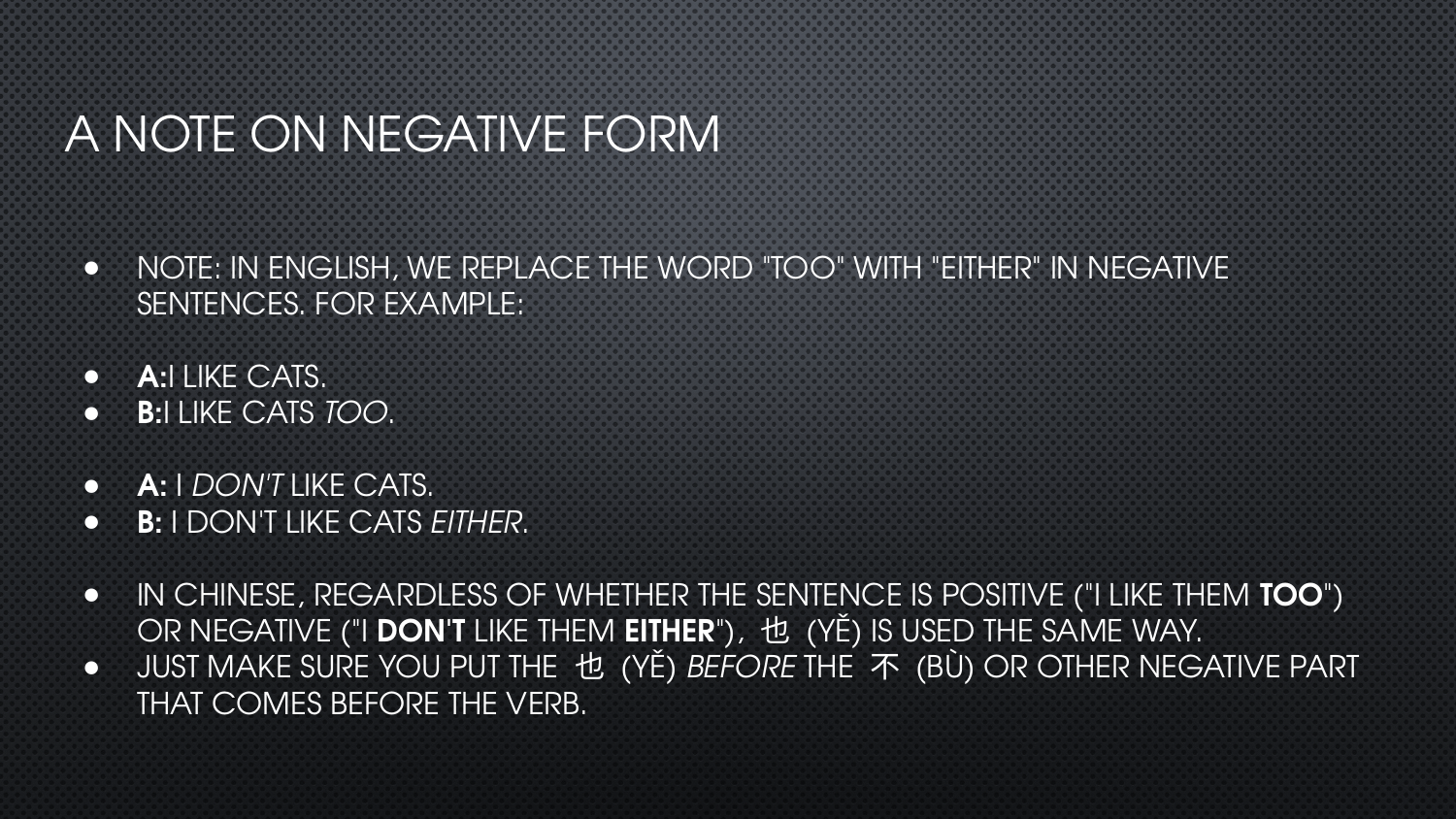

# A Note on Negative Form
NOTE: in English, we replace the word "too" with "either" in negative sentences. For example:

A:I like cats.
B:I like cats too.

A: I don't like cats.
B: I don't like cats either.

In Chinese, regardless of whether the sentence is positive ("I like them too") or negative ("I don't like them either"), 也 (yě) is used the same way.
Just make sure you put the 也 (yě) before the 不 (bù) or other negative part that comes before the verb.